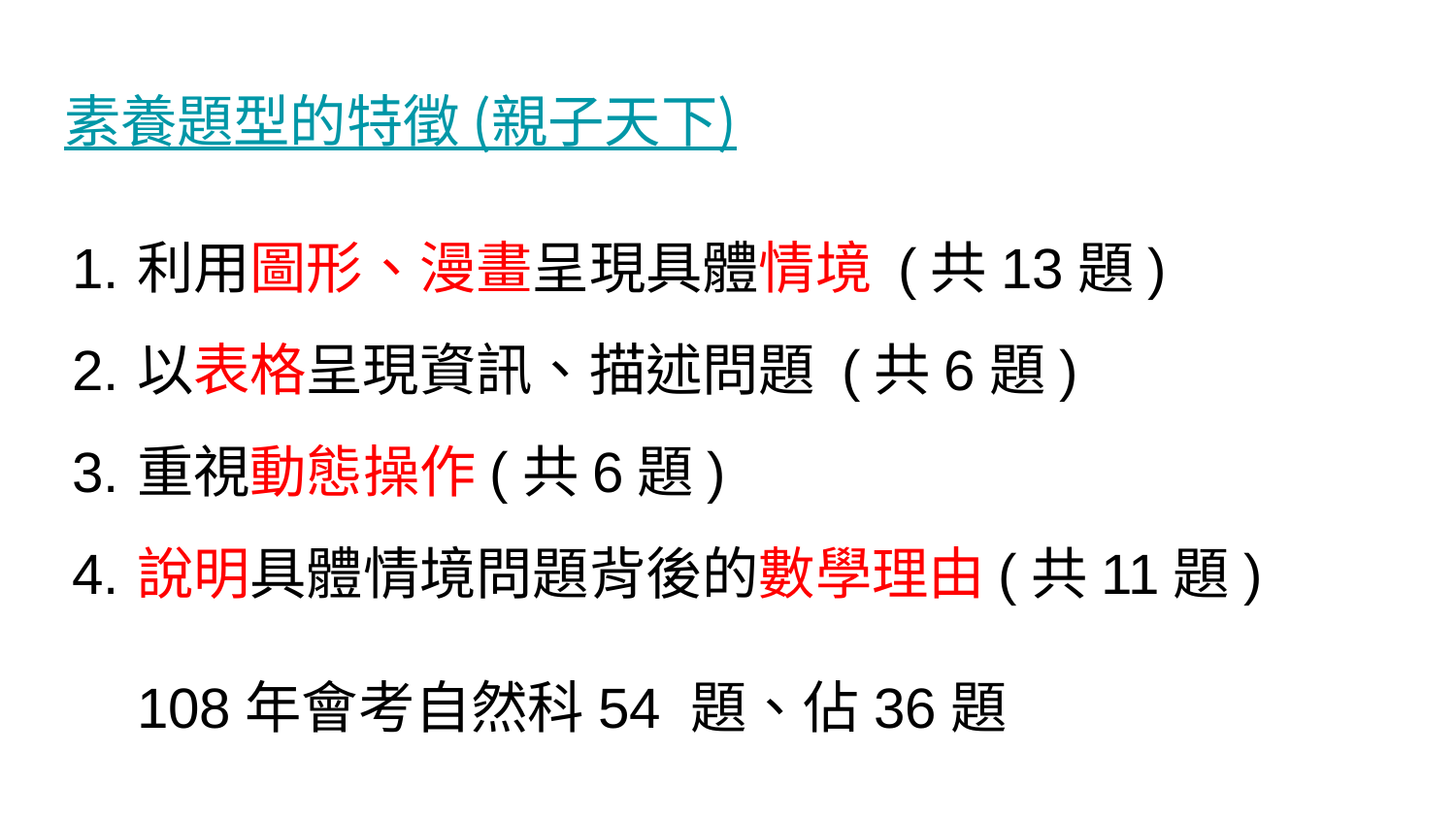

# 素養題型的特徵 (親子天下)
利用圖形、漫畫呈現具體情境 (共13題)
以表格呈現資訊、描述問題 (共6題)
重視動態操作(共6題)
說明具體情境問題背後的數學理由(共11題)
108年會考自然科54 題、佔36題